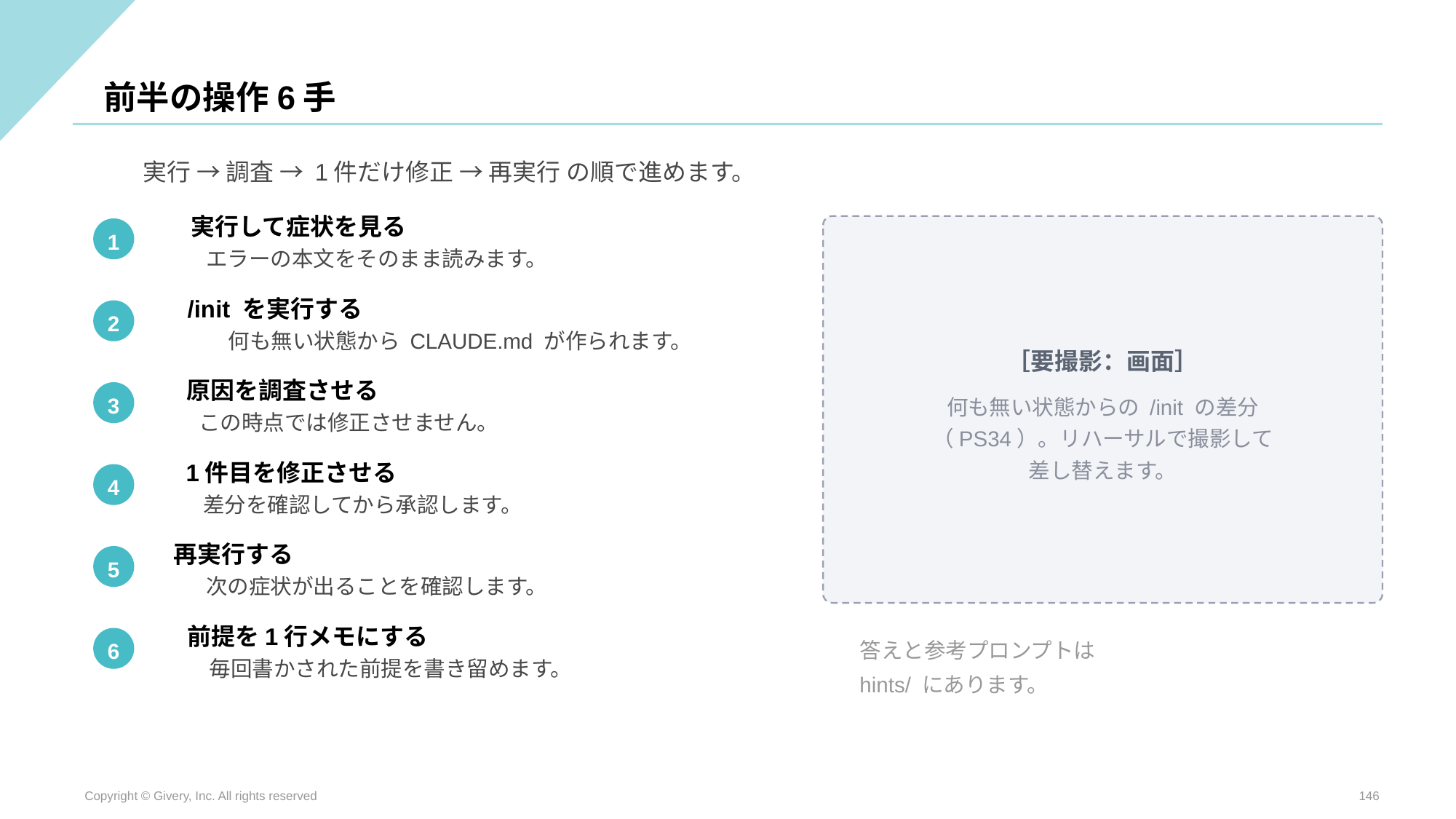

前半の操作6手

実行 → 調査 → 1件だけ修正 → 再実行 の順で進めます。
実行して症状を見る

1
エラーの本文をそのまま読みます。
/init を実行する

2
何も無い状態から CLAUDE.md が作られます。
［要撮影：画面］
原因を調査させる

3
何も無い状態からの /init の差分
この時点では修正させません。
（PS34）。リハーサルで撮影して
差し替えます。
1件目を修正させる

4
差分を確認してから承認します。
再実行する

5
次の症状が出ることを確認します。
前提を1行メモにする

答えと参考プロンプトは
6
毎回書かされた前提を書き留めます。
hints/ にあります。
Copyright © Givery, Inc. All rights reserved
146